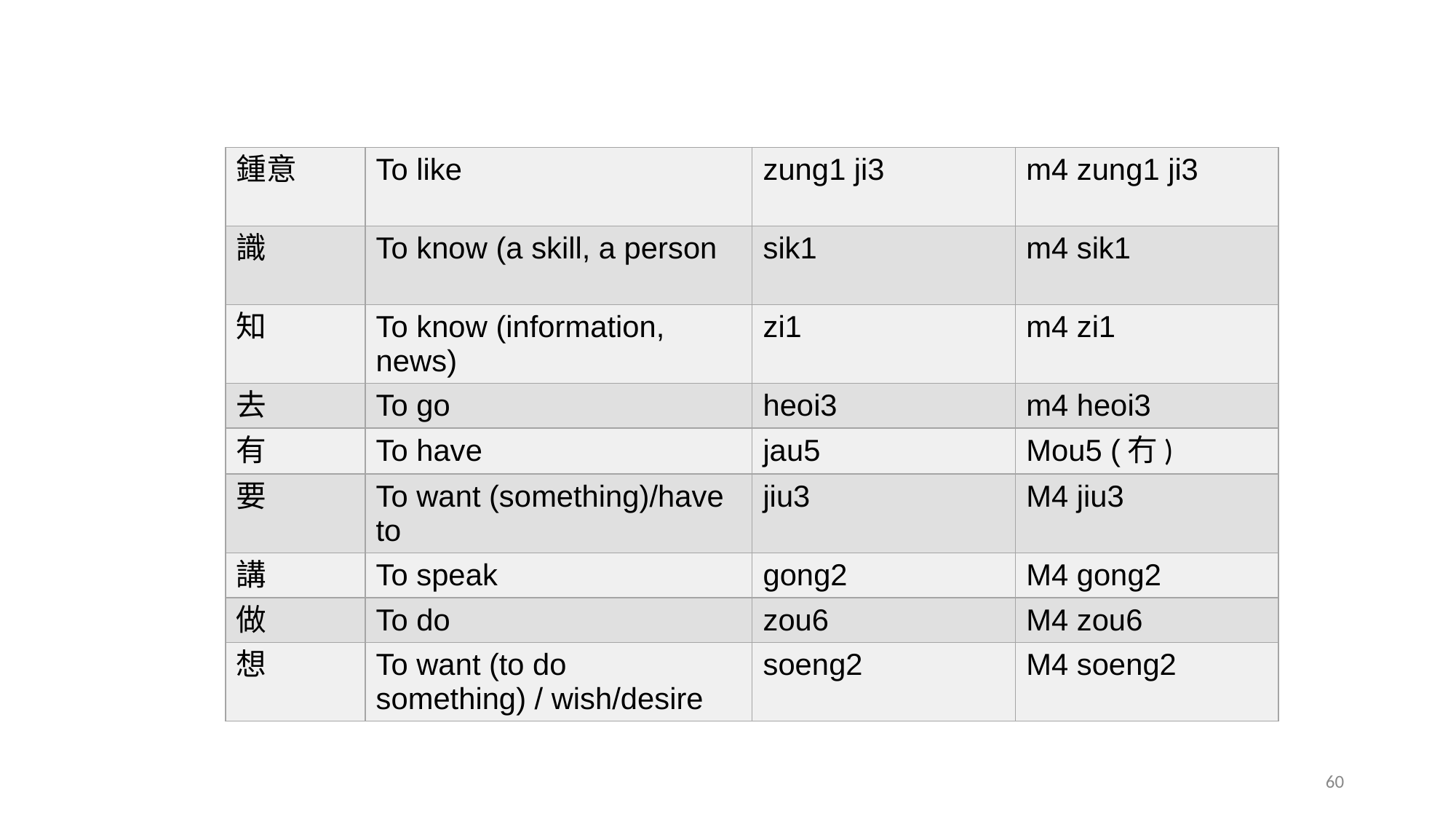

| 鍾意 | To like | zung1 ji3 | m4 zung1 ji3 |
| --- | --- | --- | --- |
| 識 | To know (a skill, a person | sik1 | m4 sik1 |
| 知 | To know (information, news) | zi1 | m4 zi1 |
| 去 | To go | heoi3 | m4 heoi3 |
| 有 | To have | jau5 | Mou5 (冇) |
| 要 | To want (something)/have to | jiu3 | M4 jiu3 |
| 講 | To speak | gong2 | M4 gong2 |
| 做 | To do | zou6 | M4 zou6 |
| 想 | To want (to do something) / wish/desire | soeng2 | M4 soeng2 |
60